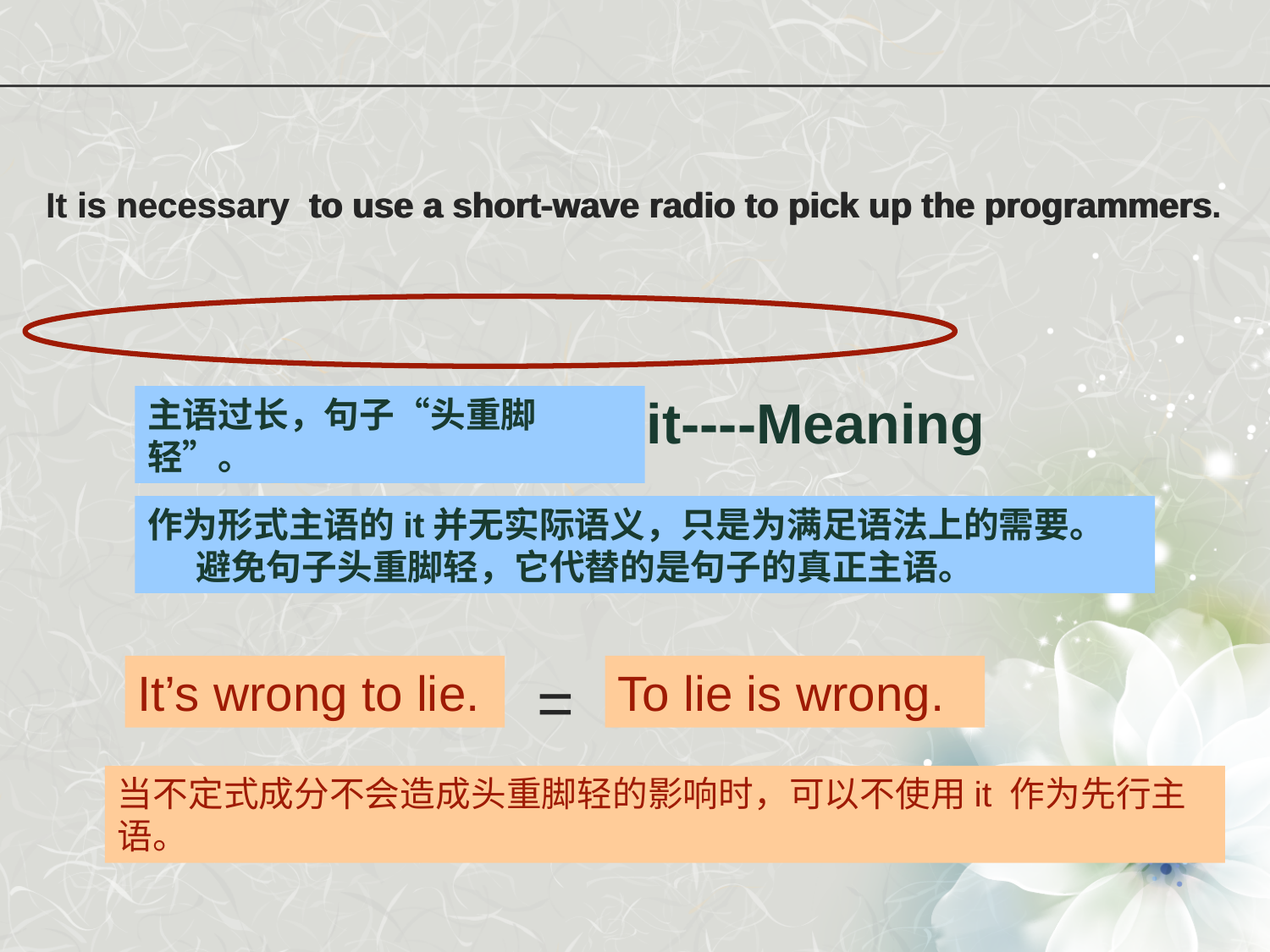

It is necessary  to use a short-wave radio to pick up the programmers.
is necessary
to use a short-wave radio to pick up the programmers

主语过长，句子“头重脚轻”。
先行主语it----Meaning
作为形式主语的it并无实际语义，只是为满足语法上的需要。
     避免句子头重脚轻，它代替的是句子的真正主语。
It’s wrong to lie.
=
To lie is wrong.
当不定式成分不会造成头重脚轻的影响时，可以不使用it 作为先行主语。